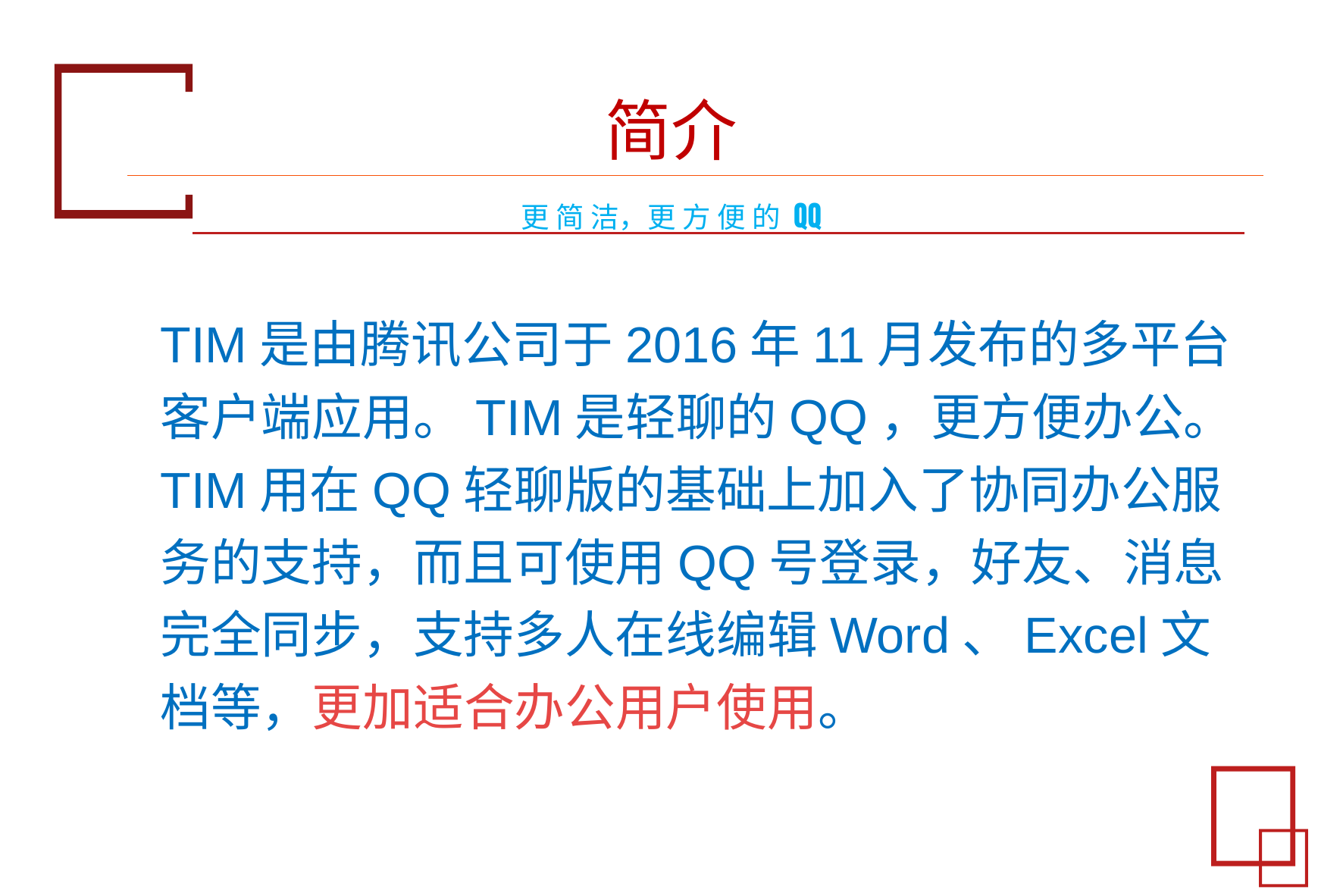

# 简介
更 简 洁，更 方 便 的 QQ
TIM是由腾讯公司于2016年11月发布的多平台客户端应用。TIM是轻聊的QQ，更方便办公。TIM用在QQ轻聊版的基础上加入了协同办公服务的支持，而且可使用QQ号登录，好友、消息完全同步，支持多人在线编辑Word、Excel文档等，更加适合办公用户使用。